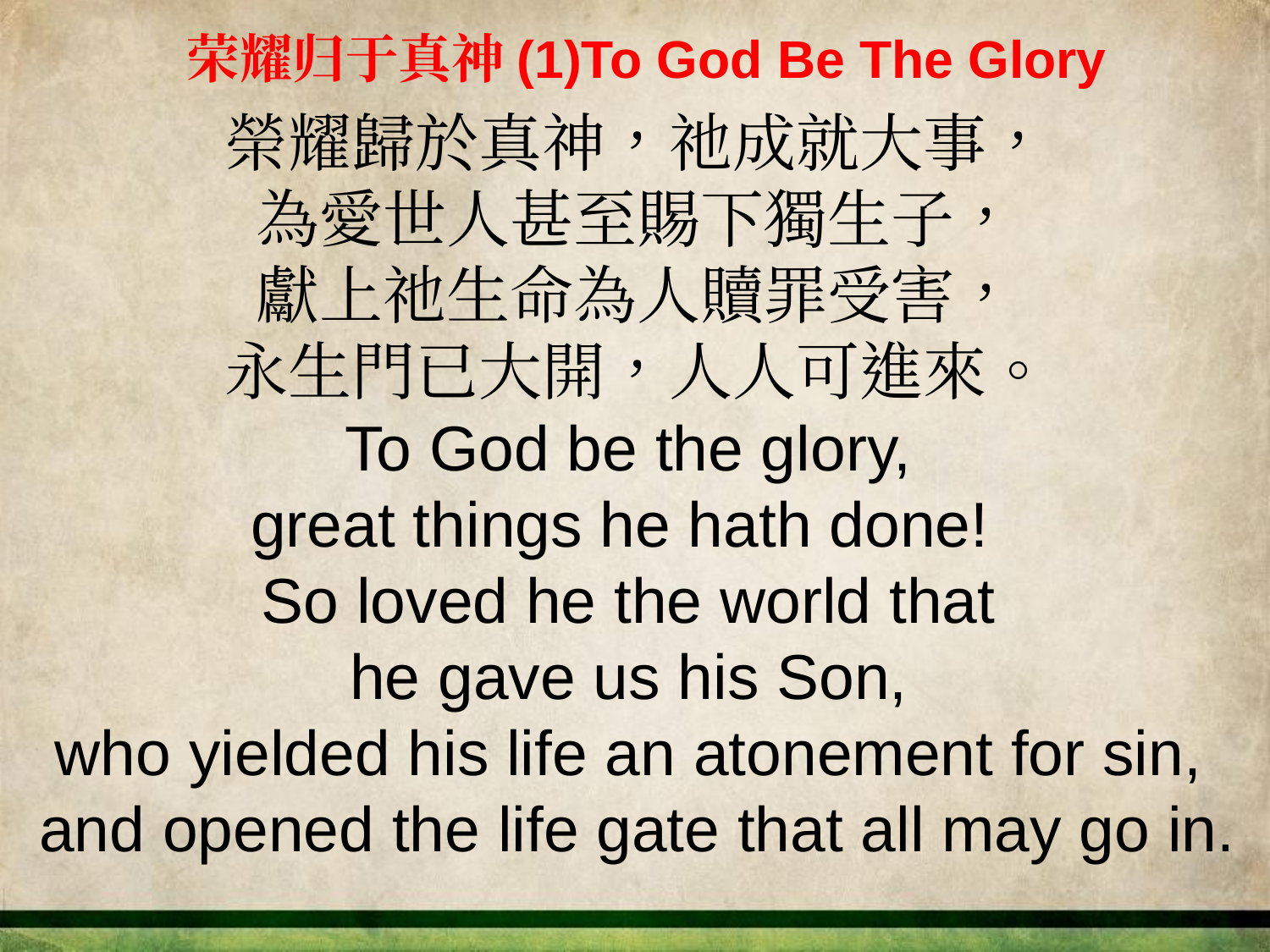

荣耀归于真神(1)To God Be The Glory
榮耀歸於真神，祂成就大事，
為愛世人甚至賜下獨生子，
獻上祂生命為人贖罪受害，
永生門已大開，人人可進來。
To God be the glory,
great things he hath done!
So loved he the world that
he gave us his Son,
who yielded his life an atonement for sin,
and opened the life gate that all may go in.